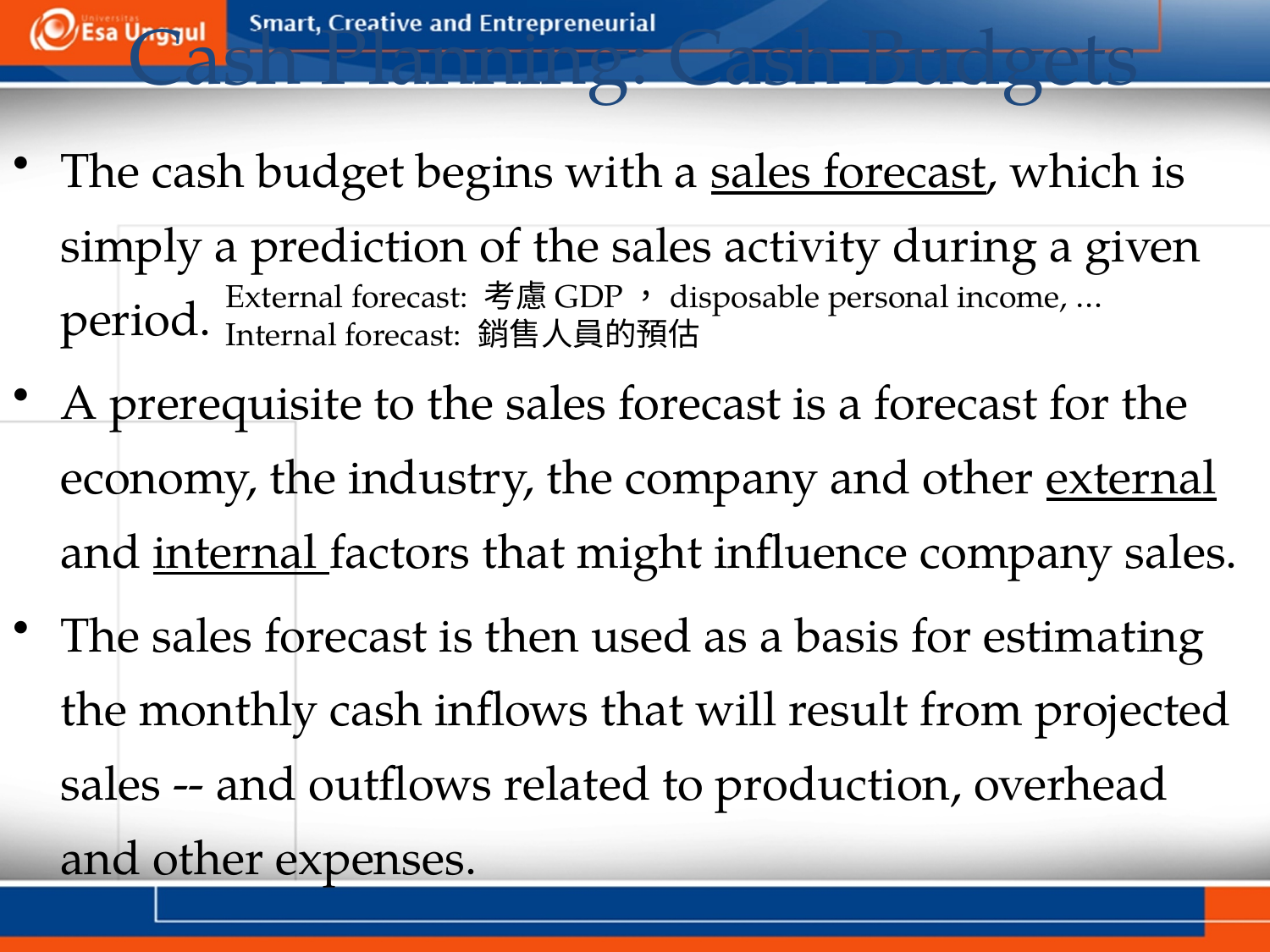

Cash Planning: Cash Budgets
The cash budget begins with a sales forecast, which is simply a prediction of the sales activity during a given period.
A prerequisite to the sales forecast is a forecast for the economy, the industry, the company and other external and internal factors that might influence company sales.
The sales forecast is then used as a basis for estimating the monthly cash inflows that will result from projected sales -- and outflows related to production, overhead and other expenses.
External forecast: 考慮GDP，disposable personal income, …
Internal forecast: 銷售人員的預估